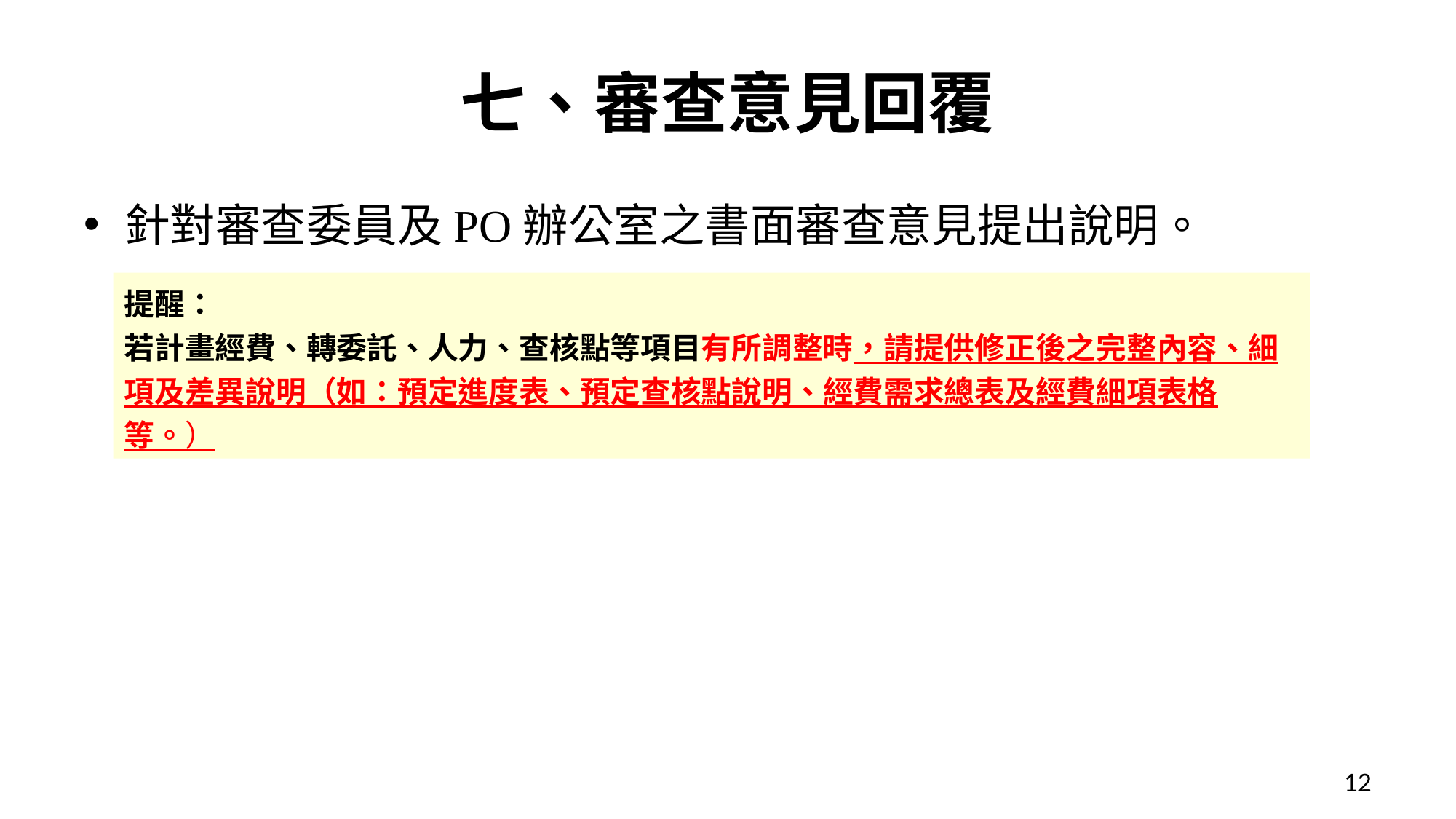

# 七、審查意見回覆
針對審查委員及PO辦公室之書面審查意見提出說明。

提醒：
若計畫經費、轉委託、人力、查核點等項目有所調整時，請提供修正後之完整內容、細項及差異說明（如：預定進度表、預定查核點說明、經費需求總表及經費細項表格等。）
12